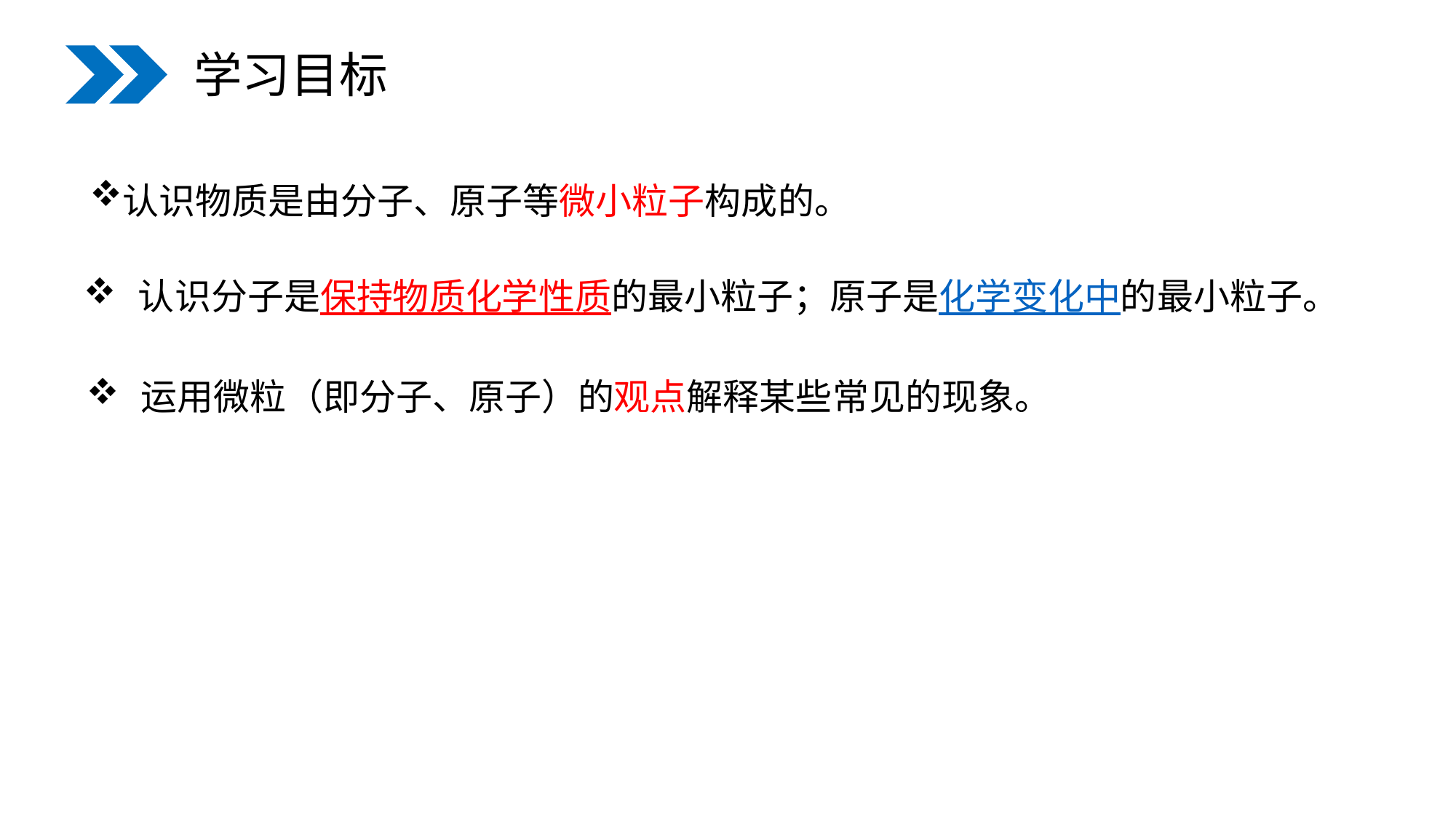

学习目标
认识物质是由分子、原子等微小粒子构成的。
认识分子是保持物质化学性质的最小粒子；原子是化学变化中的最小粒子。
运用微粒（即分子、原子）的观点解释某些常见的现象。